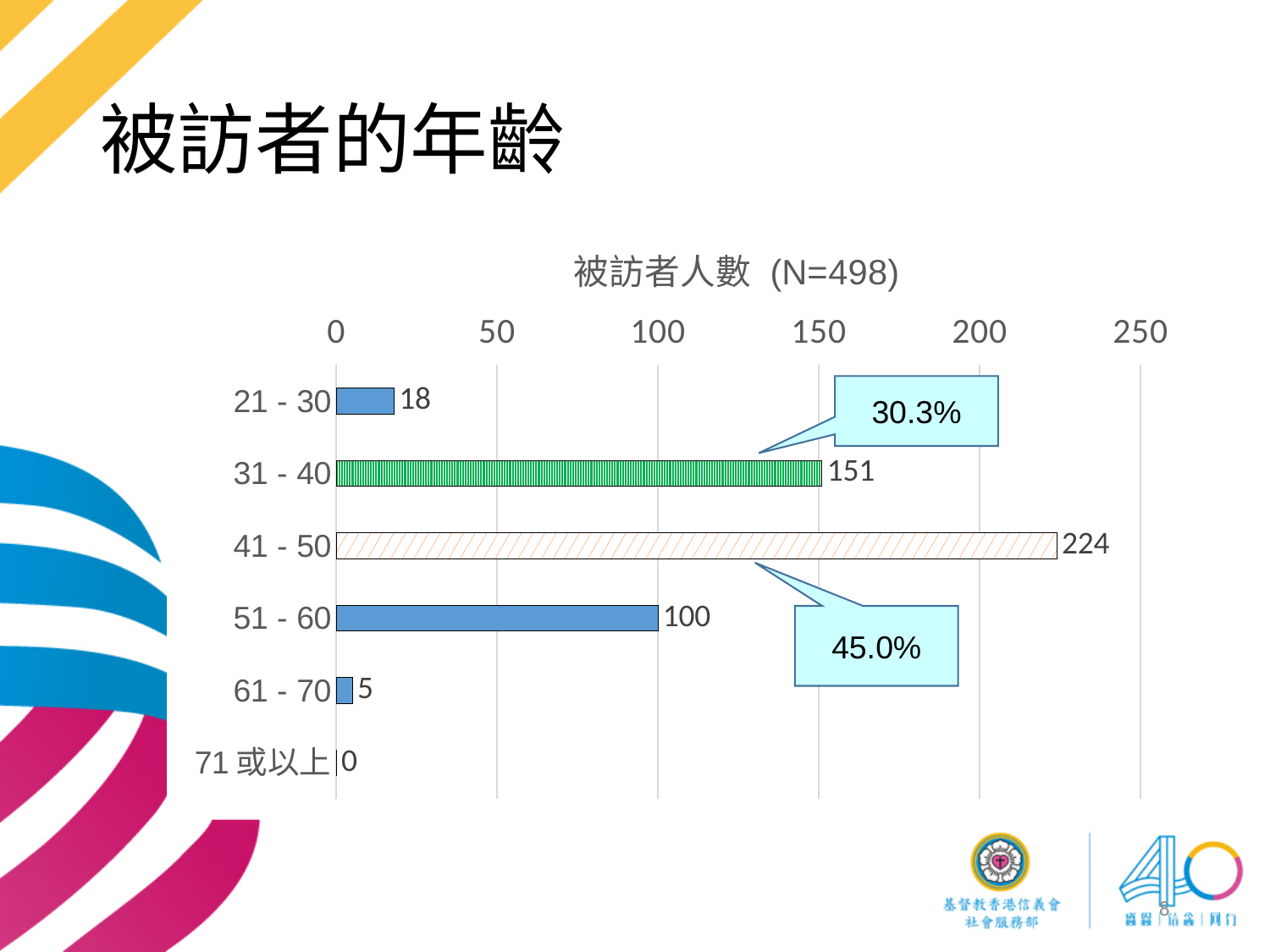

# 被訪者的年齡

### Chart: 被訪者人數 (N=498)

| Category |  |
|---|---|
| 21 - 30 | 18.0 |
| 31 - 40 | 151.0 |
| 41 - 50 | 224.0 |
| 51 - 60 | 100.0 |
| 61 - 70 | 5.0 |
| 71或以上 | 0.0 |
30.3%
45.0%
8